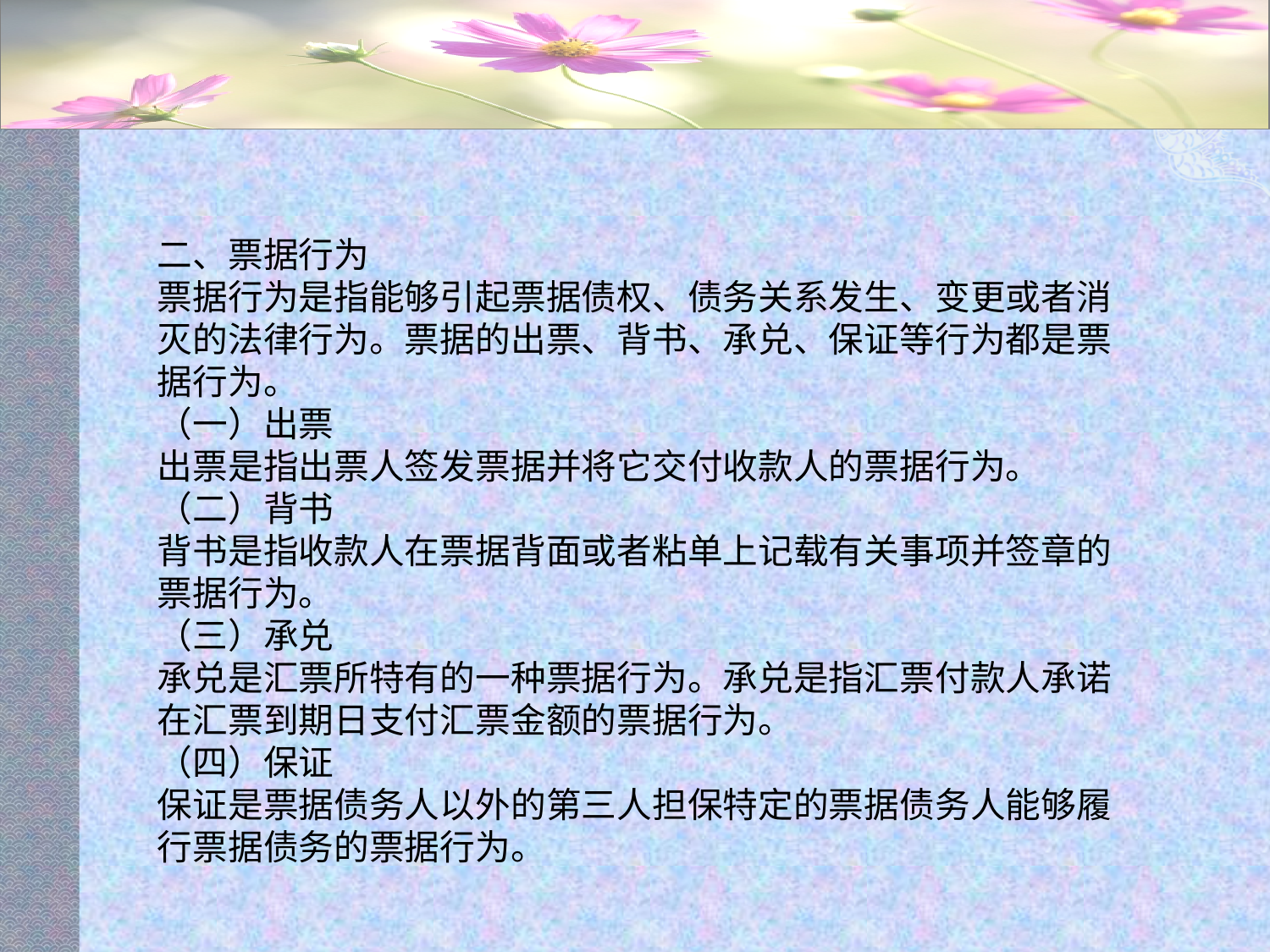

#
二、票据行为
票据行为是指能够引起票据债权、债务关系发生、变更或者消灭的法律行为。票据的出票、背书、承兑、保证等行为都是票据行为。
（一）出票
出票是指出票人签发票据并将它交付收款人的票据行为。
（二）背书
背书是指收款人在票据背面或者粘单上记载有关事项并签章的票据行为。
（三）承兑
承兑是汇票所特有的一种票据行为。承兑是指汇票付款人承诺在汇票到期日支付汇票金额的票据行为。
（四）保证
保证是票据债务人以外的第三人担保特定的票据债务人能够履行票据债务的票据行为。